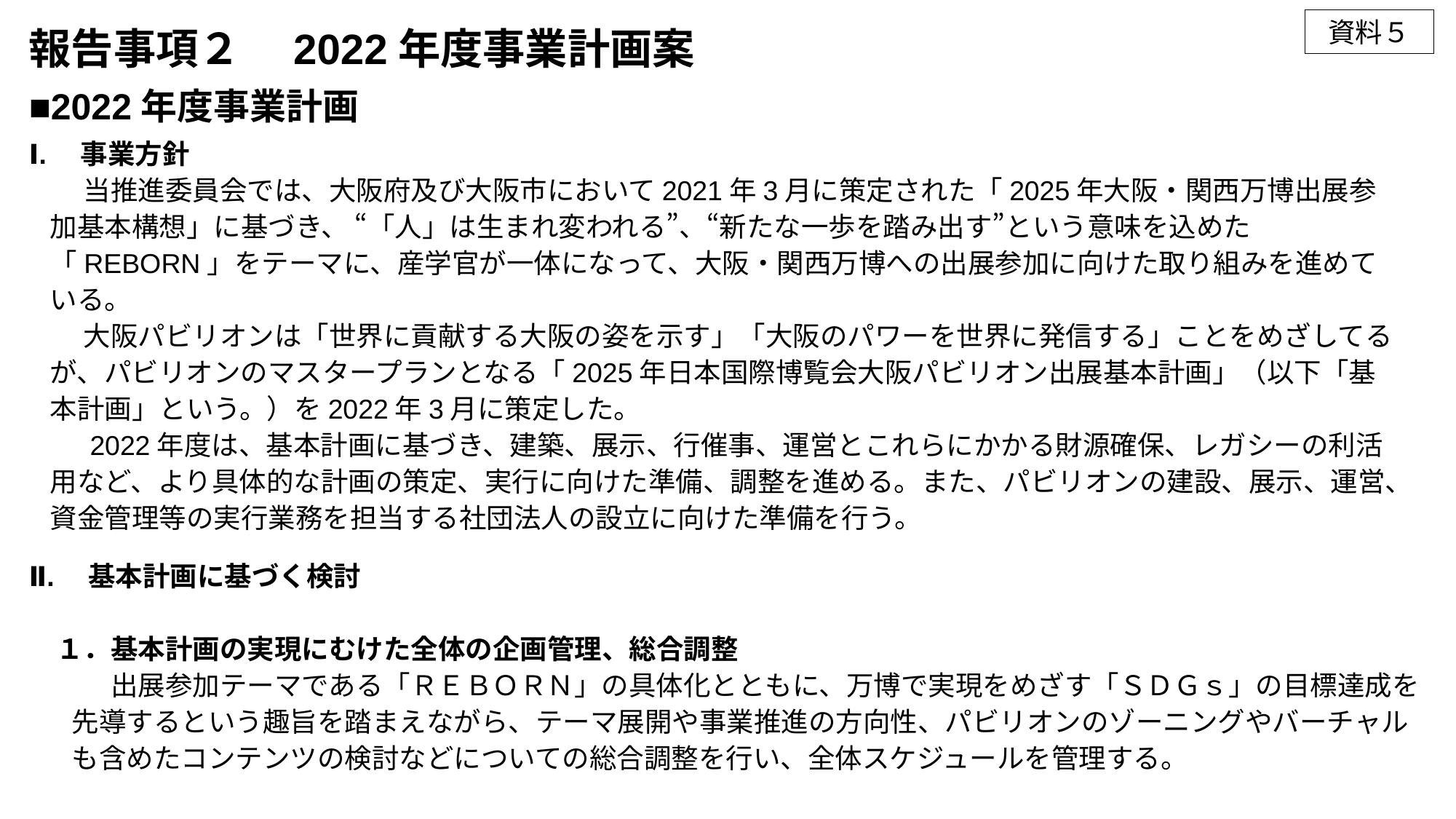

報告事項２　2022年度事業計画案
資料５
■2022年度事業計画
Ⅰ.　事業方針
　　当推進委員会では、大阪府及び大阪市において2021年3月に策定された「2025年大阪・関西万博出展参加基本構想」に基づき、 “「人」は生まれ変われる”、“新たな一歩を踏み出す”という意味を込めた「REBORN」をテーマに、産学官が一体になって、大阪・関西万博への出展参加に向けた取り組みを進めている。
　　大阪パビリオンは「世界に貢献する大阪の姿を示す」「大阪のパワーを世界に発信する」ことをめざしてるが、パビリオンのマスタープランとなる「2025年日本国際博覧会大阪パビリオン出展基本計画」（以下「基本計画」という。）を2022年3月に策定した。
　　2022年度は、基本計画に基づき、建築、展示、行催事、運営とこれらにかかる財源確保、レガシーの利活用など、より具体的な計画の策定、実行に向けた準備、調整を進める。また、パビリオンの建設、展示、運営、資金管理等の実行業務を担当する社団法人の設立に向けた準備を行う。
Ⅱ.　基本計画に基づく検討

　１．基本計画の実現にむけた全体の企画管理、総合調整
　　　出展参加テーマである「ＲＥＢＯＲＮ」の具体化とともに、万博で実現をめざす「ＳＤＧｓ」の目標達成を先導するという趣旨を踏まえながら、テーマ展開や事業推進の方向性、パビリオンのゾーニングやバーチャルも含めたコンテンツの検討などについての総合調整を行い、全体スケジュールを管理する。